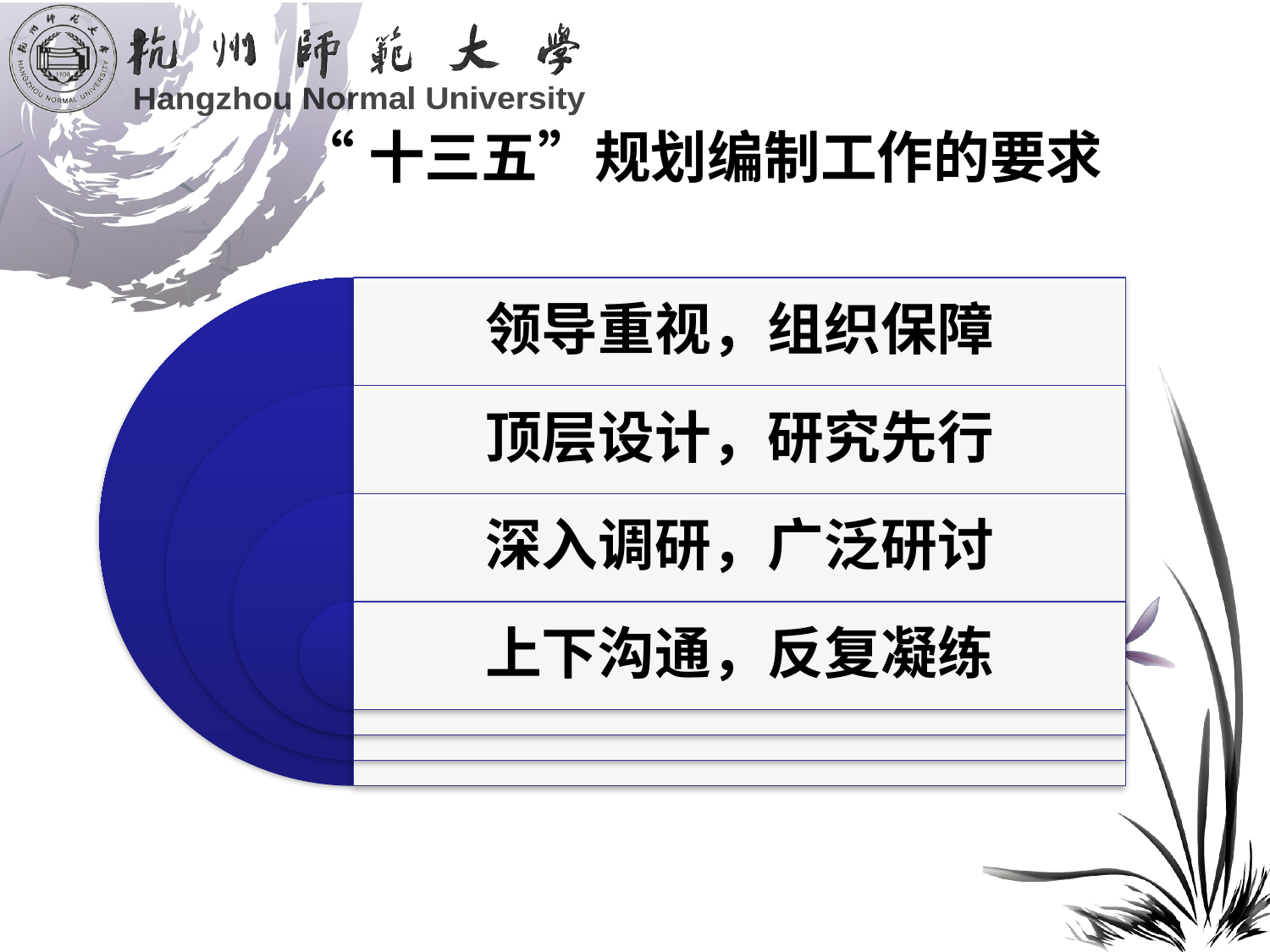

# “十三五”规划编制工作的要求
领导重视，组织保障
顶层设计，研究先行
深入调研，广泛研讨
上下沟通，反复凝练